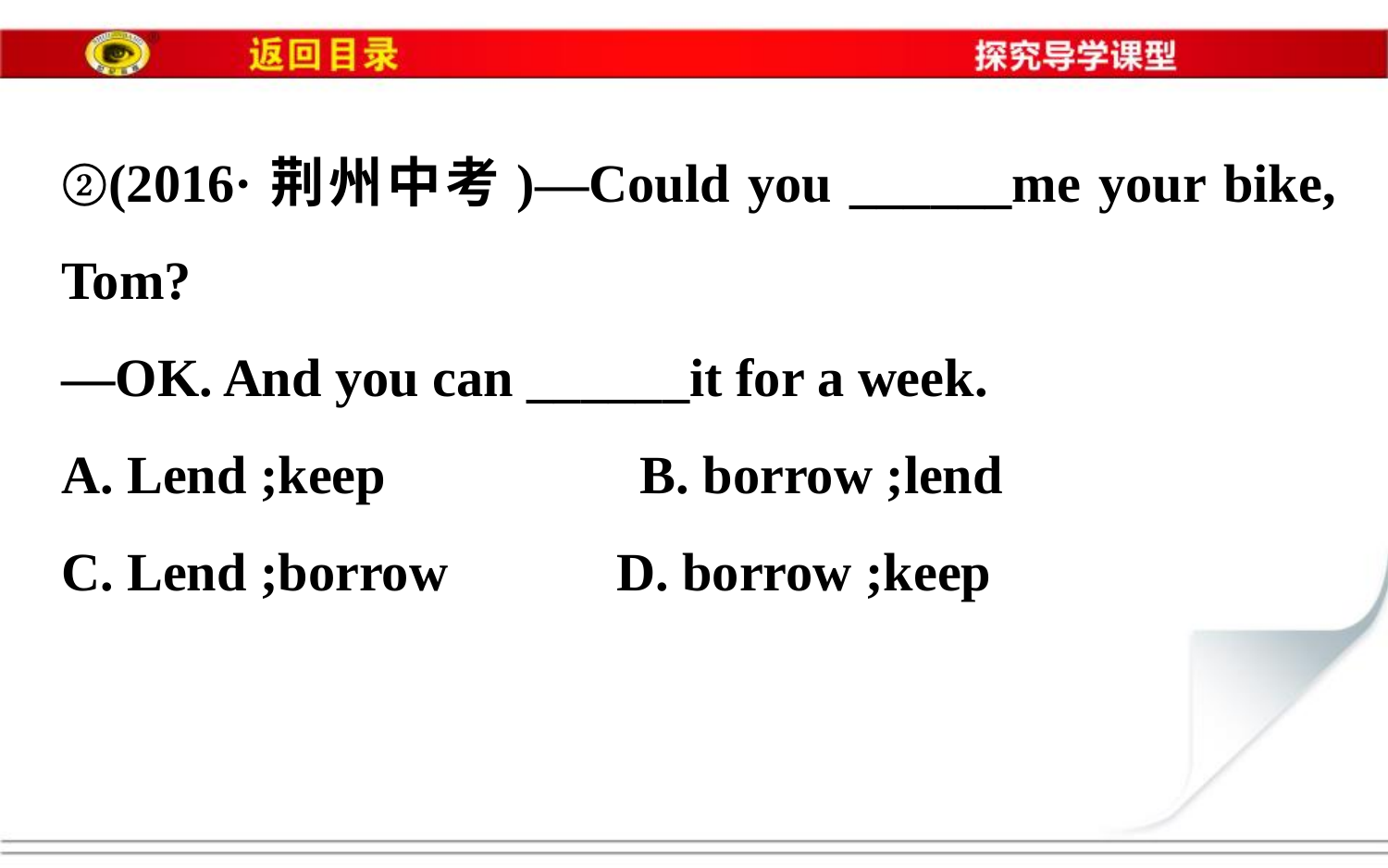

②(2016·荆州中考)—Could you ______me your bike, Tom?
—OK. And you can ______it for a week.
A. Lend ;keep　　　　 B. borrow ;lend
C. Lend ;borrow		D. borrow ;keep